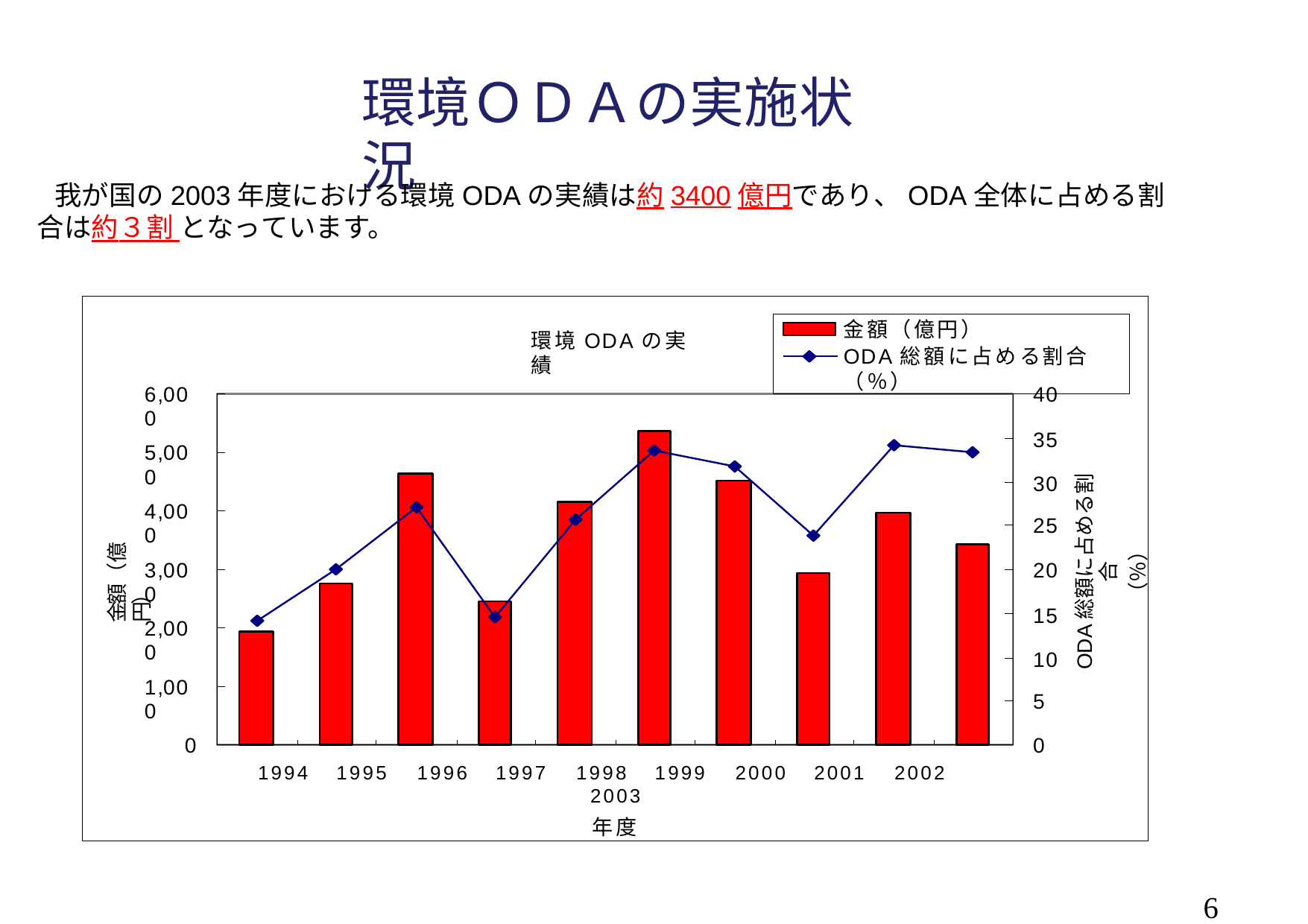

# 環境ＯＤＡの実施状況
我が国の2003年度における環境ODAの実績は約3400億円であり、ODA全体に占める割合は約３割 となっています。

金額（億円）
ODA総額に占める割合（％）

環境ODAの実績

40
6,000

35

30

5,000

ODA総額に占める割合
（％）

4,000

25

金額（億円）

20
3,000

15

10

2,000

1,000

5

0
0

1994	1995	1996	1997	1998	1999	2000	2001	2002	2003
年度
6